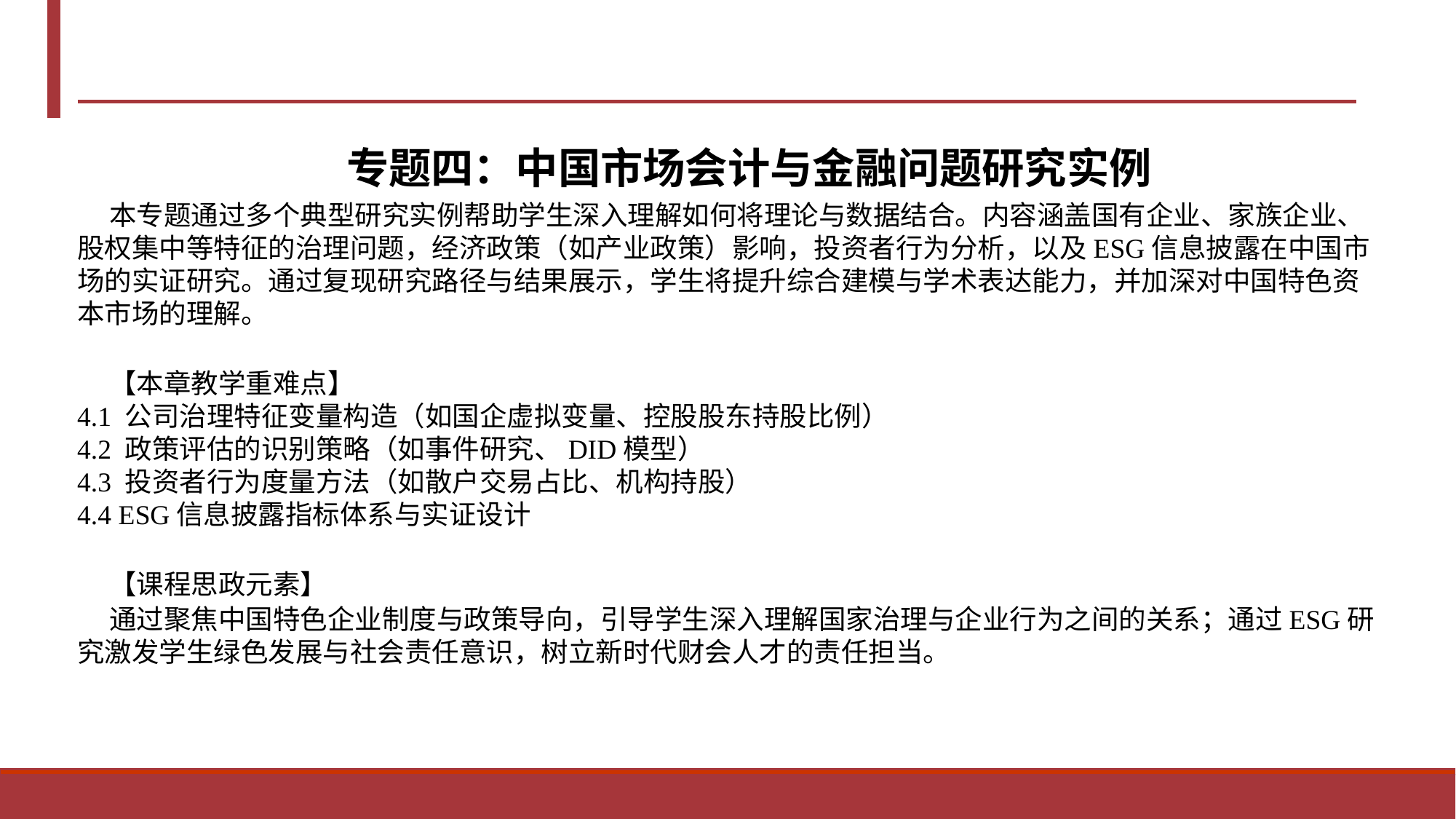

专题四：中国市场会计与金融问题研究实例
本专题通过多个典型研究实例帮助学生深入理解如何将理论与数据结合。内容涵盖国有企业、家族企业、股权集中等特征的治理问题，经济政策（如产业政策）影响，投资者行为分析，以及ESG信息披露在中国市场的实证研究。通过复现研究路径与结果展示，学生将提升综合建模与学术表达能力，并加深对中国特色资本市场的理解。

【本章教学重难点】
4.1 公司治理特征变量构造（如国企虚拟变量、控股股东持股比例）
4.2 政策评估的识别策略（如事件研究、DID模型）
4.3 投资者行为度量方法（如散户交易占比、机构持股）
4.4 ESG信息披露指标体系与实证设计

【课程思政元素】
通过聚焦中国特色企业制度与政策导向，引导学生深入理解国家治理与企业行为之间的关系；通过ESG研究激发学生绿色发展与社会责任意识，树立新时代财会人才的责任担当。